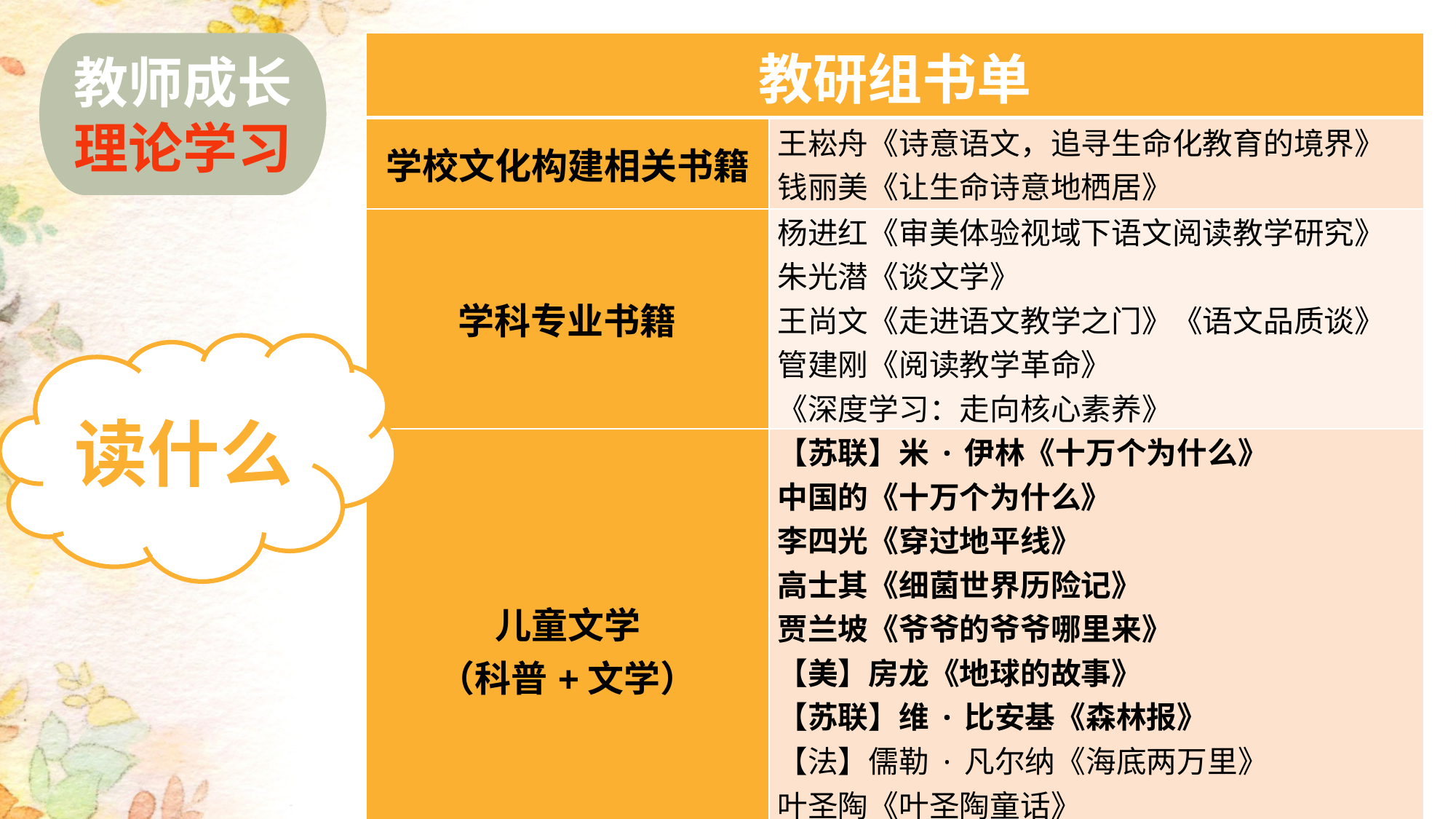

教师成长
理论学习
| 教研组书单 |  |
| --- | --- |
| 学校文化构建相关书籍 | 王崧舟《诗意语文，追寻生命化教育的境界》 钱丽美《让生命诗意地栖居》 |
| 学科专业书籍 | 杨进红《审美体验视域下语文阅读教学研究》 朱光潜《谈文学》 王尚文《走进语文教学之门》《语文品质谈》 管建刚《阅读教学革命》 《深度学习：走向核心素养》 |
| 儿童文学 （科普+文学） | 【苏联】米·伊林《十万个为什么》 中国的《十万个为什么》 李四光《穿过地平线》 高士其《细菌世界历险记》 贾兰坡《爷爷的爷爷哪里来》 【美】房龙《地球的故事》 【苏联】维·比安基《森林报》 【法】儒勒·凡尔纳《海底两万里》 叶圣陶《叶圣陶童话》 沈石溪《马戏团的动物明星》 |
读什么